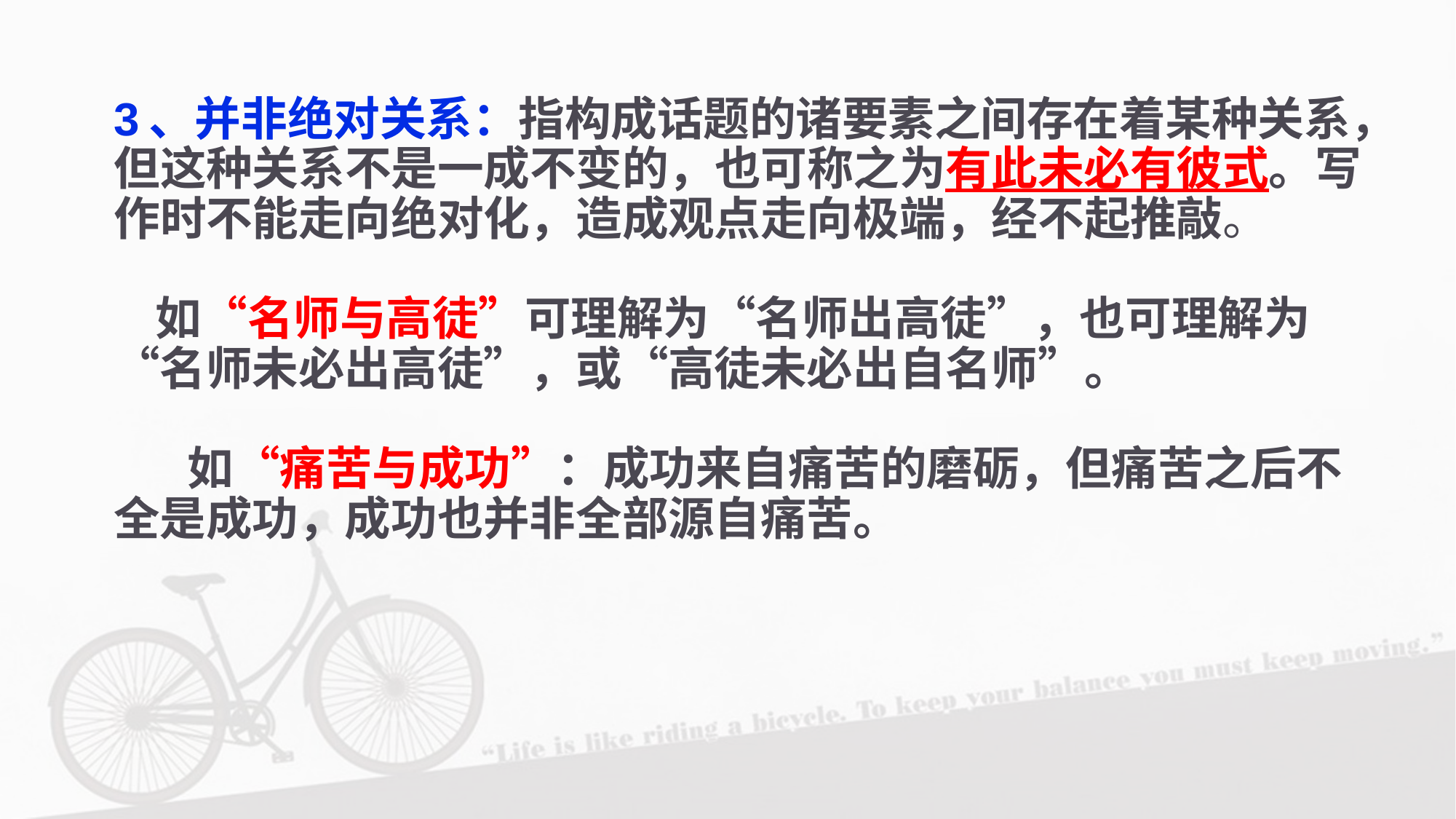

# 3、并非绝对关系：指构成话题的诸要素之间存在着某种关系，但这种关系不是一成不变的，也可称之为有此未必有彼式。写作时不能走向绝对化，造成观点走向极端，经不起推敲。 如“名师与高徒”可理解为“名师出高徒”，也可理解为“名师未必出高徒”，或“高徒未必出自名师”。 如“痛苦与成功”：成功来自痛苦的磨砺，但痛苦之后不全是成功，成功也并非全部源自痛苦。